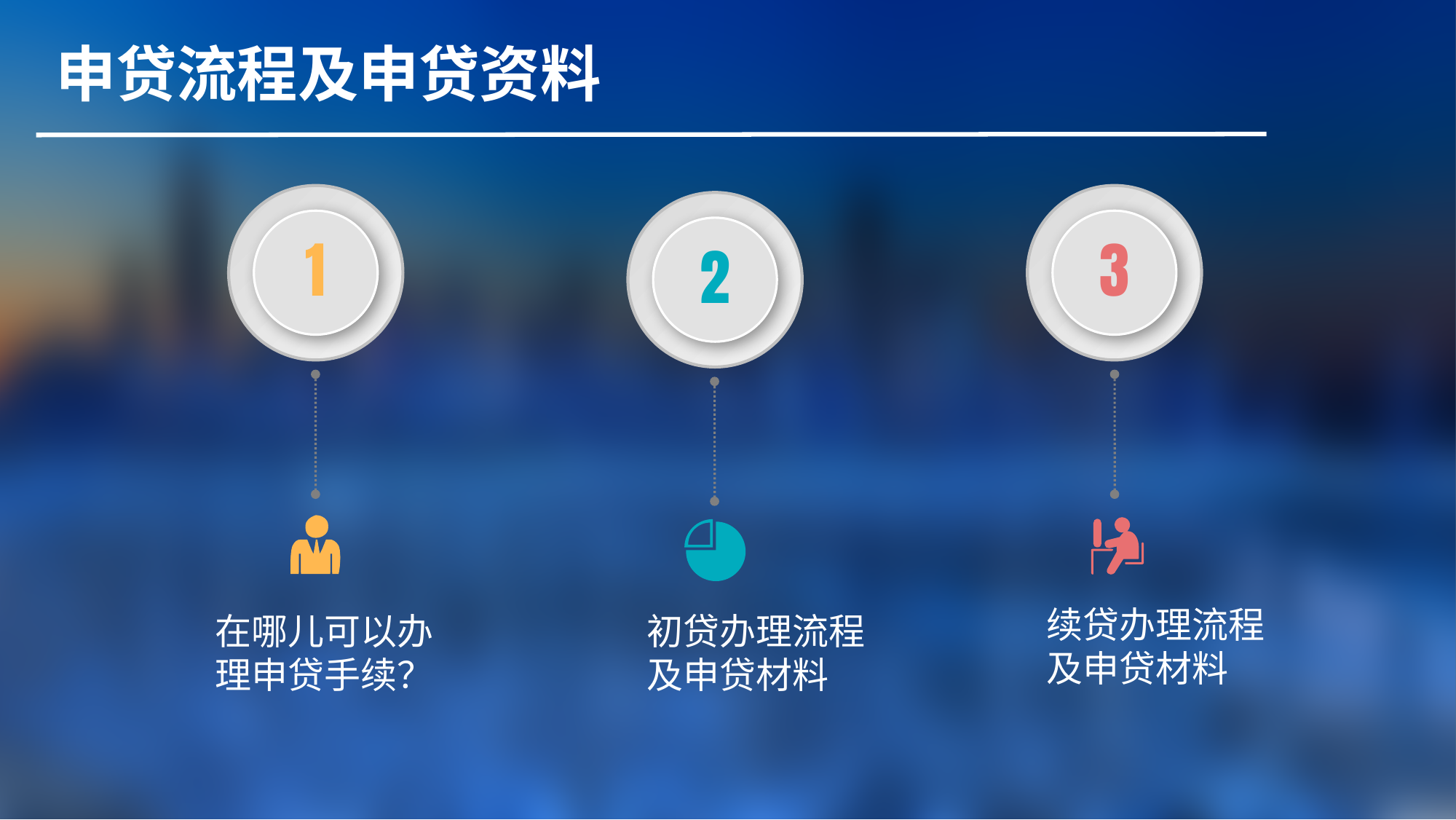

申贷流程及申贷资料

1
3
2

续贷办理流程及申贷材料
在哪儿可以办理申贷手续？
初贷办理流程及申贷材料